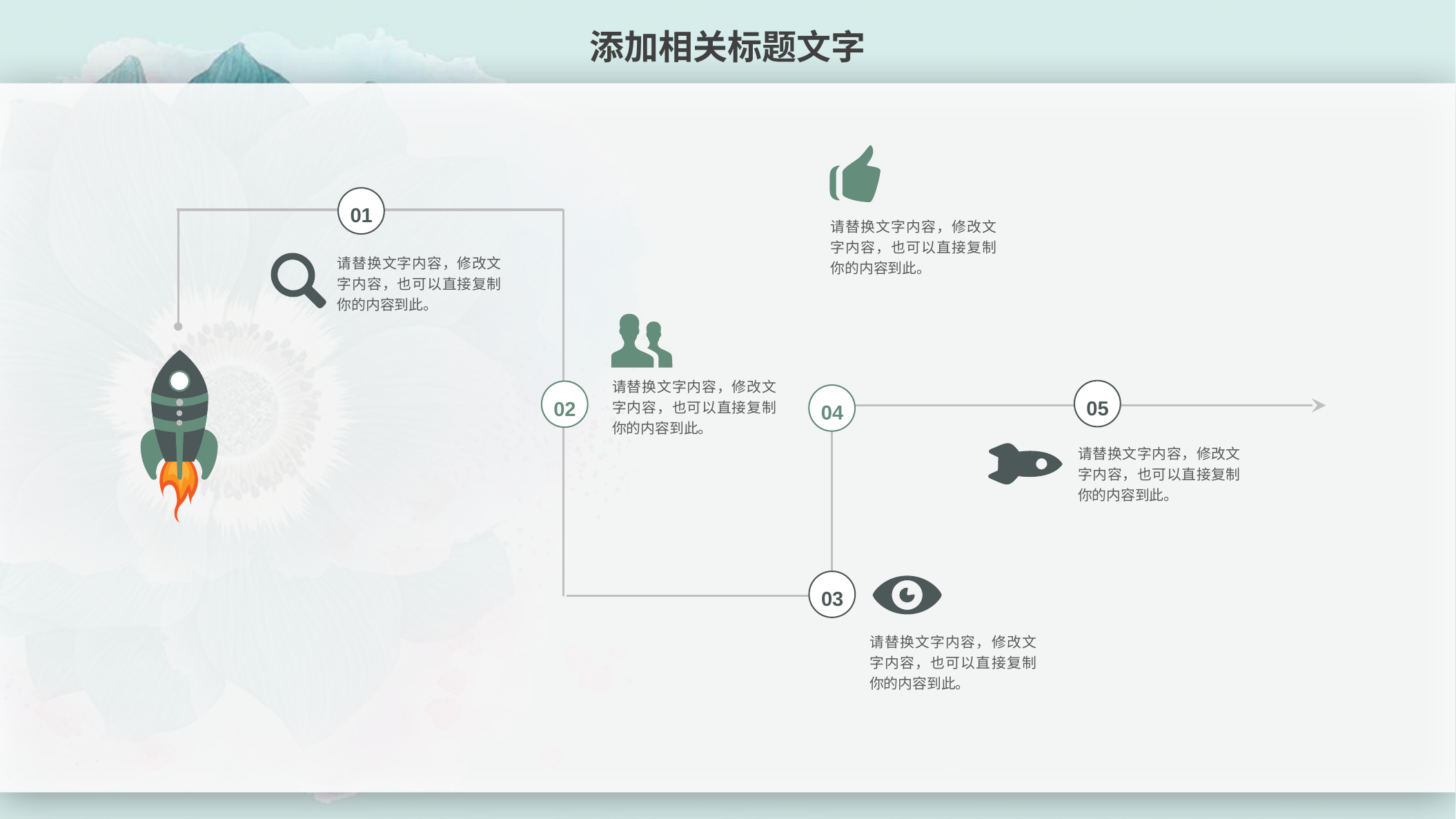

添加相关标题文字

01
请替换文字内容，修改文字内容，也可以直接复制你的内容到此。
请替换文字内容，修改文字内容，也可以直接复制你的内容到此。

请替换文字内容，修改文字内容，也可以直接复制你的内容到此。

05
02
04

请替换文字内容，修改文字内容，也可以直接复制你的内容到此。

03
请替换文字内容，修改文字内容，也可以直接复制你的内容到此。